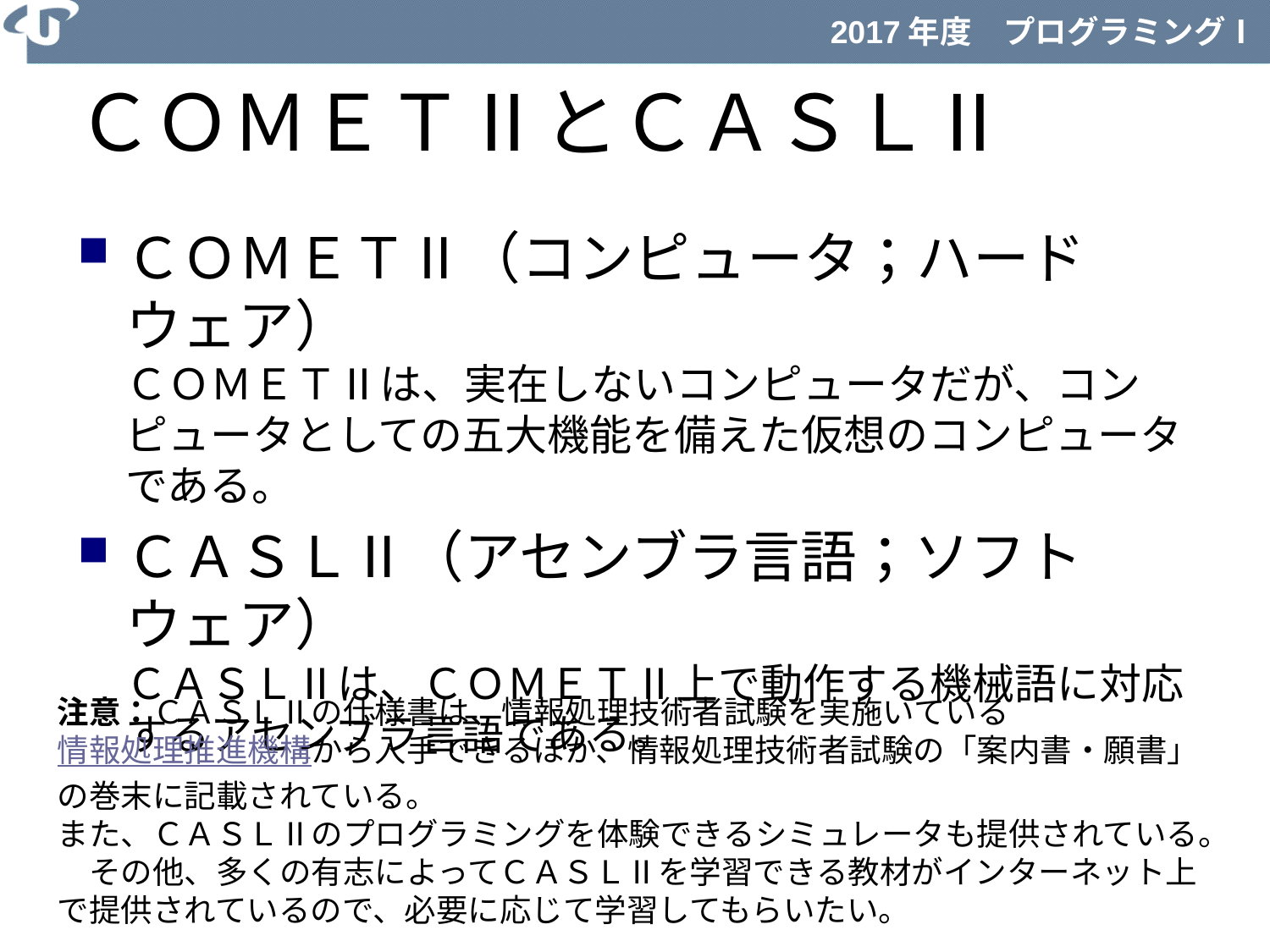

ＣＯＭＥＴⅡとＣＡＳＬⅡ
ＣＯＭＥＴⅡ（コンピュータ；ハードウェア）
ＣＯＭＥＴⅡは、実在しないコンピュータだが、コンピュータとしての五大機能を備えた仮想のコンピュータである。
ＣＡＳＬⅡ（アセンブラ言語；ソフトウェア）
ＣＡＳＬⅡは、ＣＯＭＥＴⅡ上で動作する機械語に対応するアセンブラ言語である。
注意：ＣＡＳＬⅡの仕様書は、情報処理技術者試験を実施いている情報処理推進機構から入手できるほか、情報処理技術者試験の「案内書・願書」の巻末に記載されている。
また、ＣＡＳＬⅡのプログラミングを体験できるシミュレータも提供されている。
　その他、多くの有志によってＣＡＳＬⅡを学習できる教材がインターネット上で提供されているので、必要に応じて学習してもらいたい。